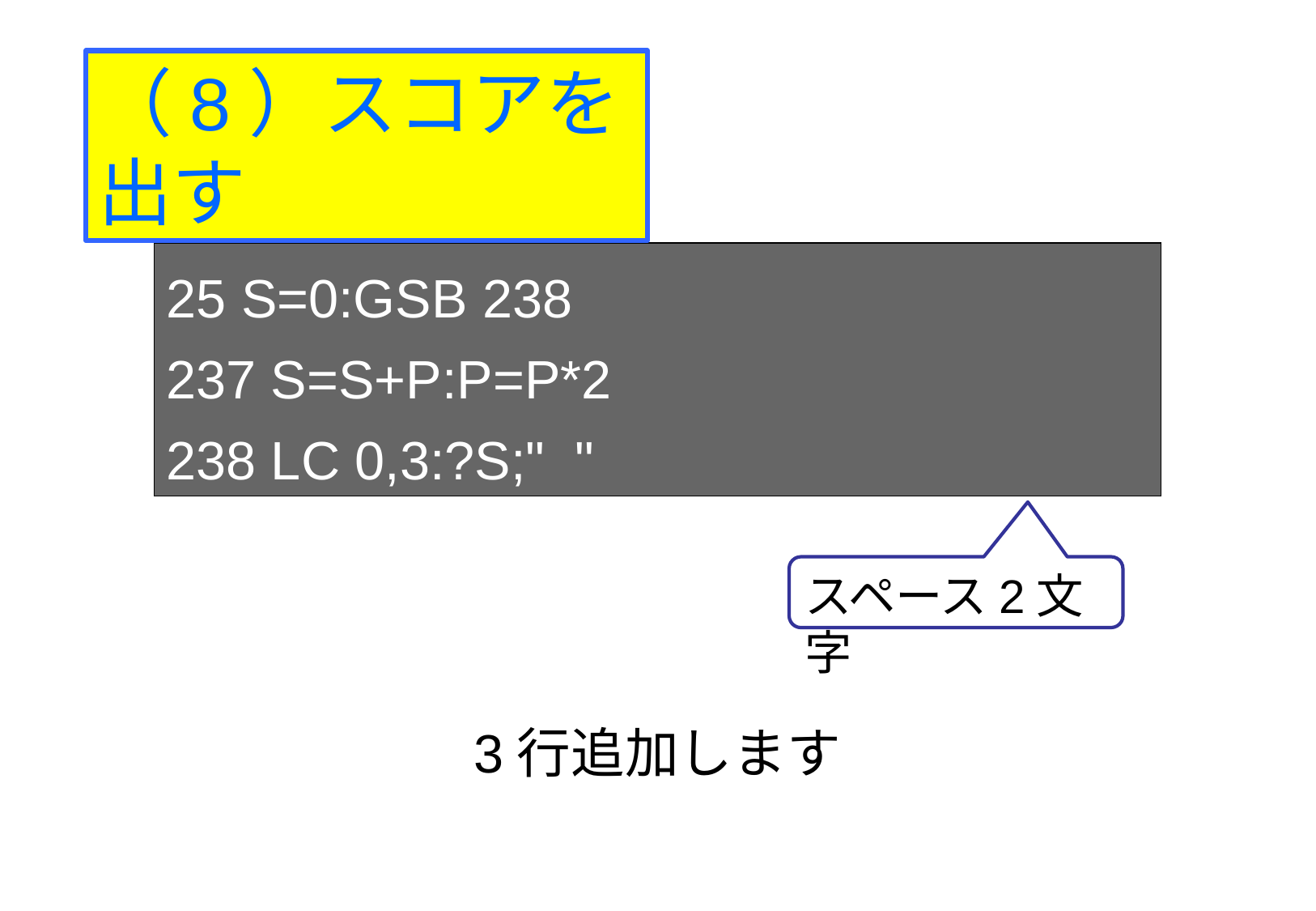

（8）スコアを出す
25 S=0:GSB 238
237 S=S+P:P=P*2
238 LC 0,3:?S;"  "
スペース2文字
3行追加します